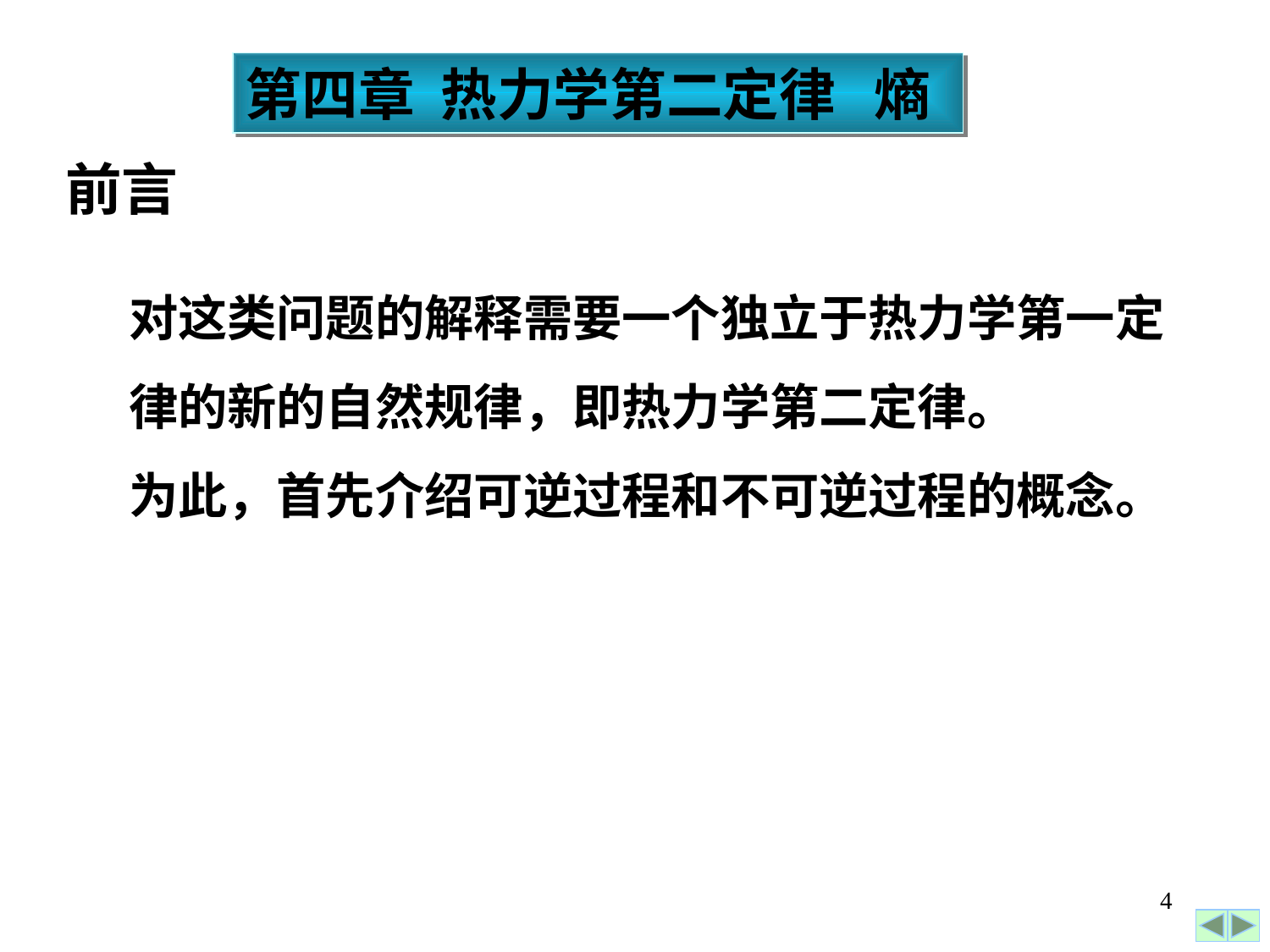

第四章  热力学第二定律   熵
前言
对这类问题的解释需要一个独立于热力学第一定律的新的自然规律，即热力学第二定律。
为此，首先介绍可逆过程和不可逆过程的概念。
4